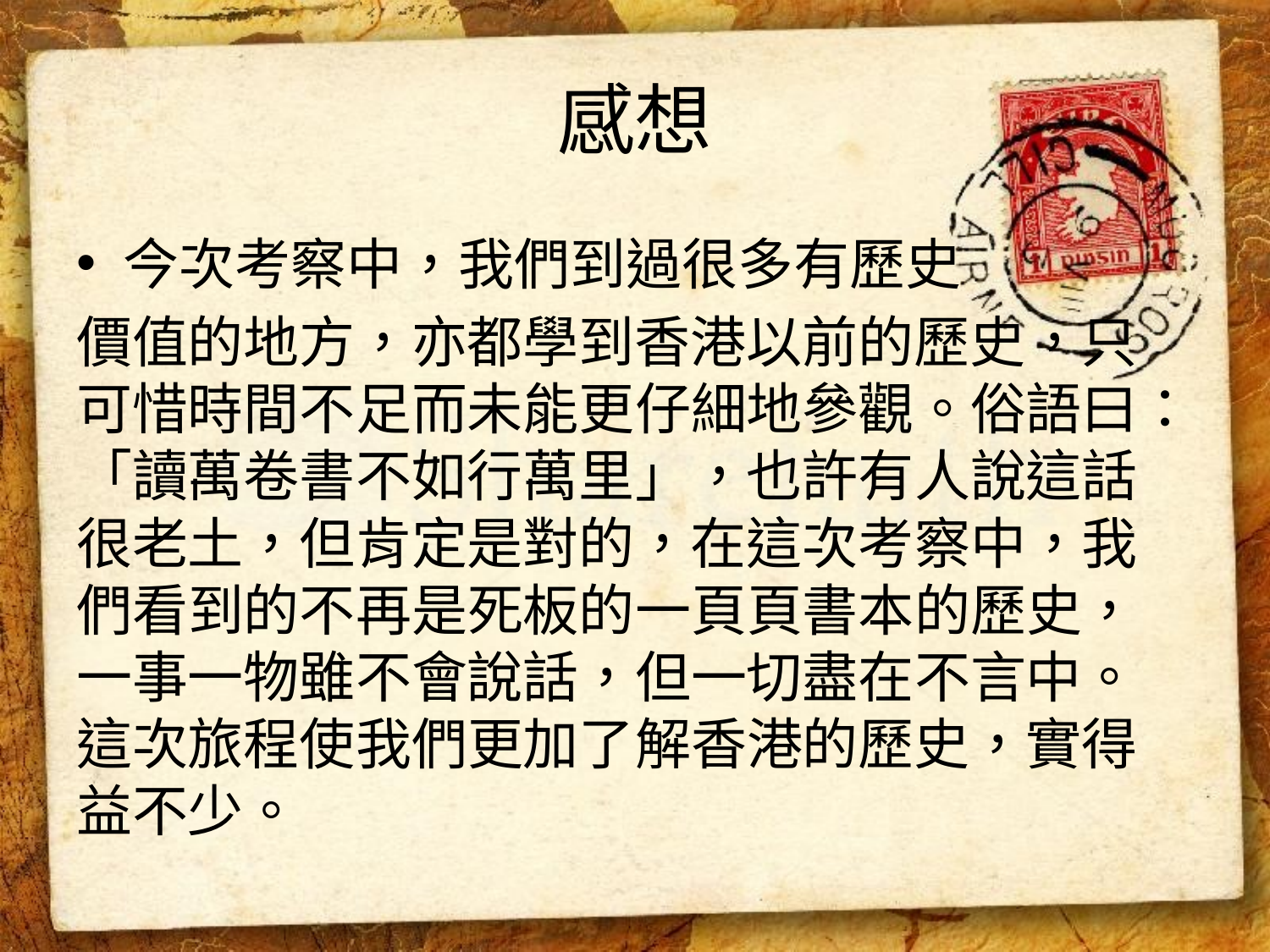

# 感想
今次考察中，我們到過很多有歷史
價值的地方，亦都學到香港以前的歷史，只可惜時間不足而未能更仔細地參觀。俗語曰：「讀萬卷書不如行萬里」，也許有人說這話很老土，但肯定是對的，在這次考察中，我們看到的不再是死板的一頁頁書本的歷史，一事一物雖不會說話，但一切盡在不言中。這次旅程使我們更加了解香港的歷史，實得益不少。